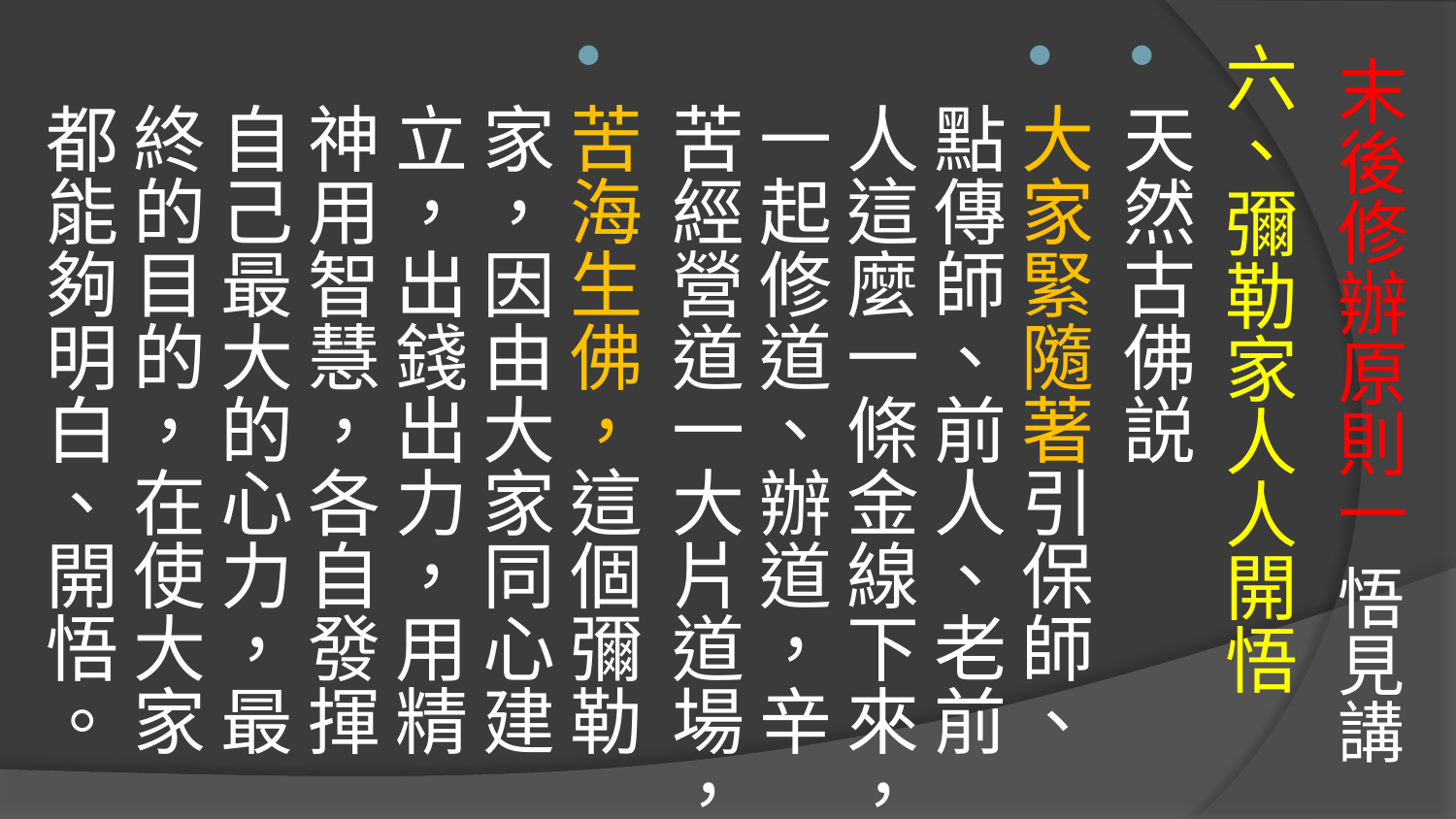

六、彌勒家人人開悟
天然古佛説
大家緊隨著引保師、點傳師、前人、老前人這麼一條金線下來，一起修道、辦道，辛苦經營道一大片道場，
苦海生佛，這個彌勒家，因由大家同心建立，出錢出力，用精神用智慧，各自發揮自己最大的心力，最終的目的，在使大家都能夠明白、開悟。
# 末後修辦原則一 悟見講